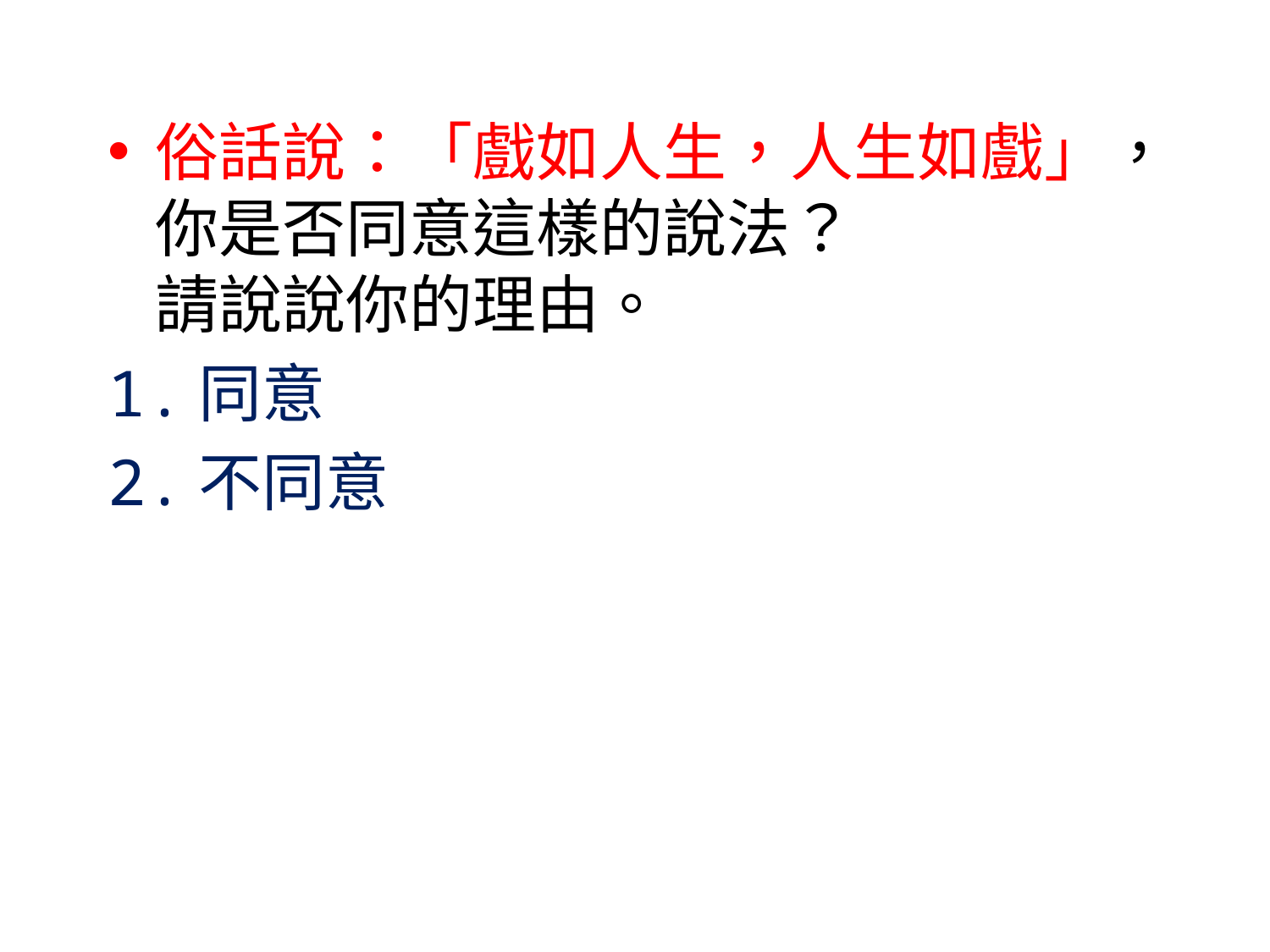

俗話說：「戲如人生，人生如戲」，你是否同意這樣的說法？
請說說你的理由。
1.同意
2.不同意